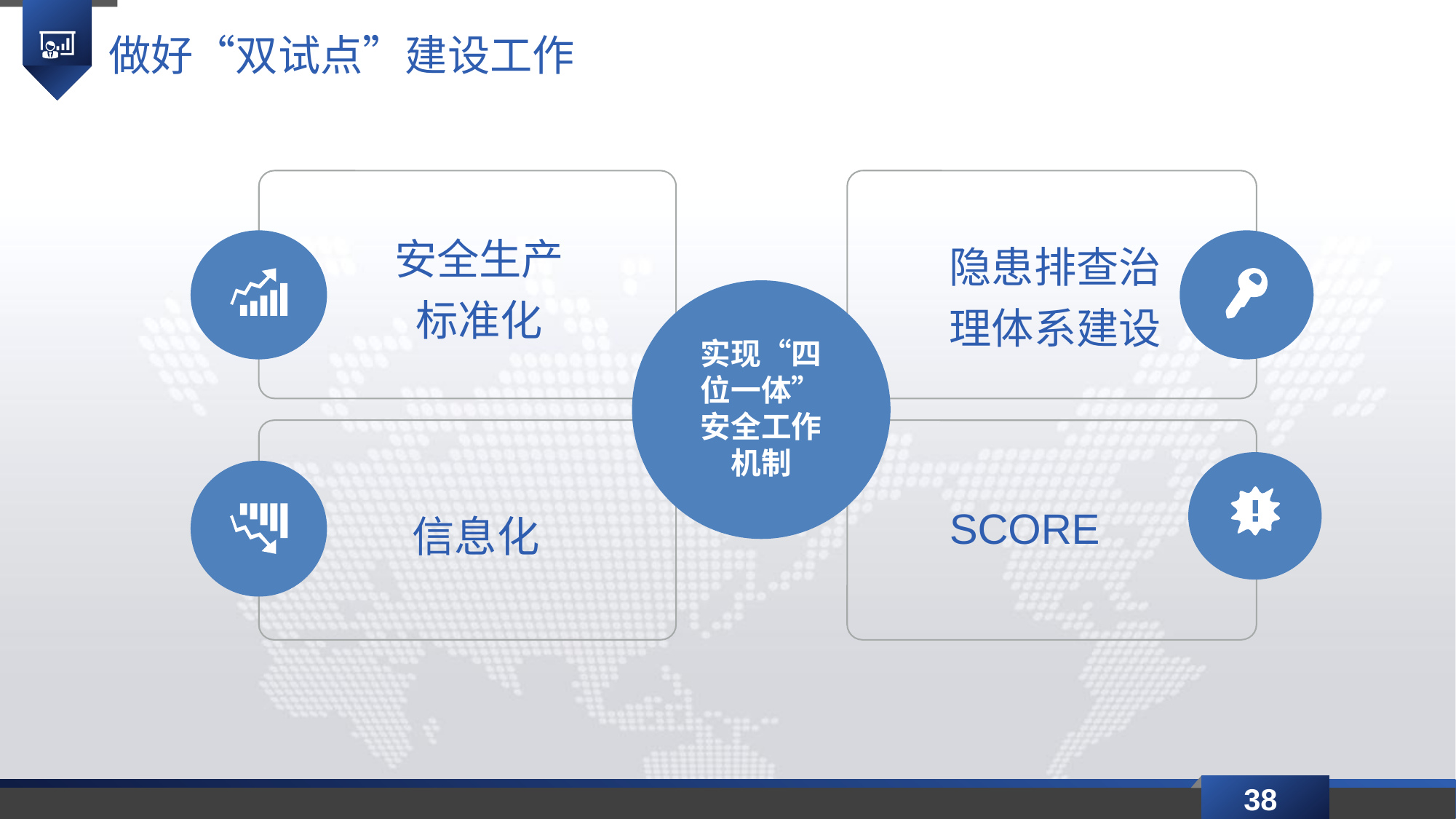

做好“双试点”建设工作

安全生产
标准化
隐患排查治理体系建设

实现“四位一体”安全工作机制

SCORE
信息化

38

延时符